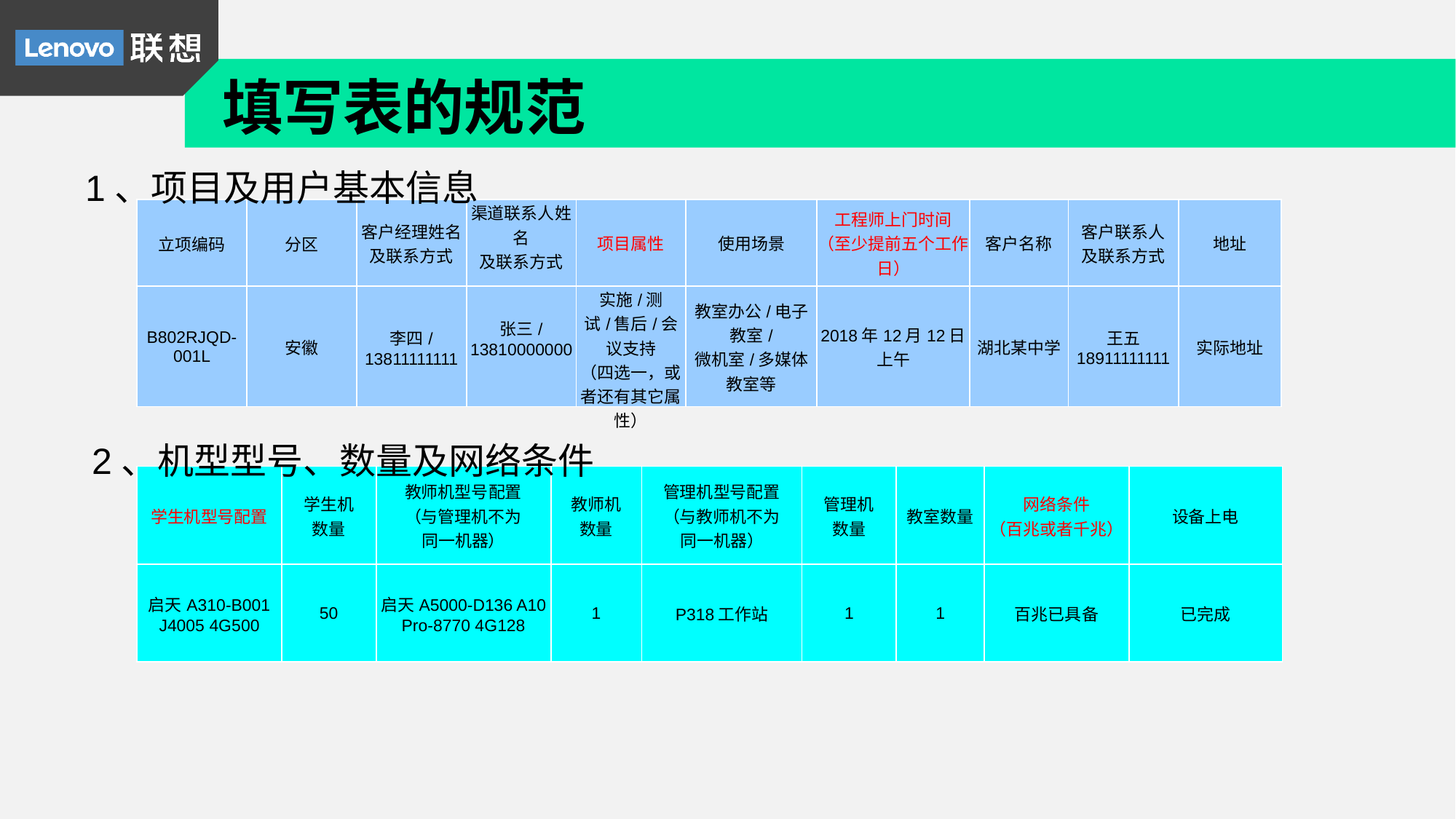

填写表的规范
1、项目及用户基本信息
| 立项编码 | 分区 | 客户经理姓名及联系方式 | 渠道联系人姓名 及联系方式 | 项目属性 | 使用场景 | 工程师上门时间 （至少提前五个工作日） | 客户名称 | 客户联系人 及联系方式 | 地址 |
| --- | --- | --- | --- | --- | --- | --- | --- | --- | --- |
| B802RJQD-001L | 安徽 | 李四/13811111111 | 张三/13810000000 | 实施/测试/售后/会议支持 （四选一，或者还有其它属性） | 教室办公/电子教室/ 微机室/多媒体教室等 | 2018年12月12日上午 | 湖北某中学 | 王五 18911111111 | 实际地址 |
2、机型型号、数量及网络条件
| 学生机型号配置 | 学生机 数量 | 教师机型号配置 （与管理机不为 同一机器） | 教师机 数量 | 管理机型号配置 （与教师机不为 同一机器） | 管理机 数量 | 教室数量 | 网络条件 （百兆或者千兆） | 设备上电 |
| --- | --- | --- | --- | --- | --- | --- | --- | --- |
| 启天A310-B001 J4005 4G500 | 50 | 启天A5000-D136 A10 Pro-8770 4G128 | 1 | P318工作站 | 1 | 1 | 百兆已具备 | 已完成 |